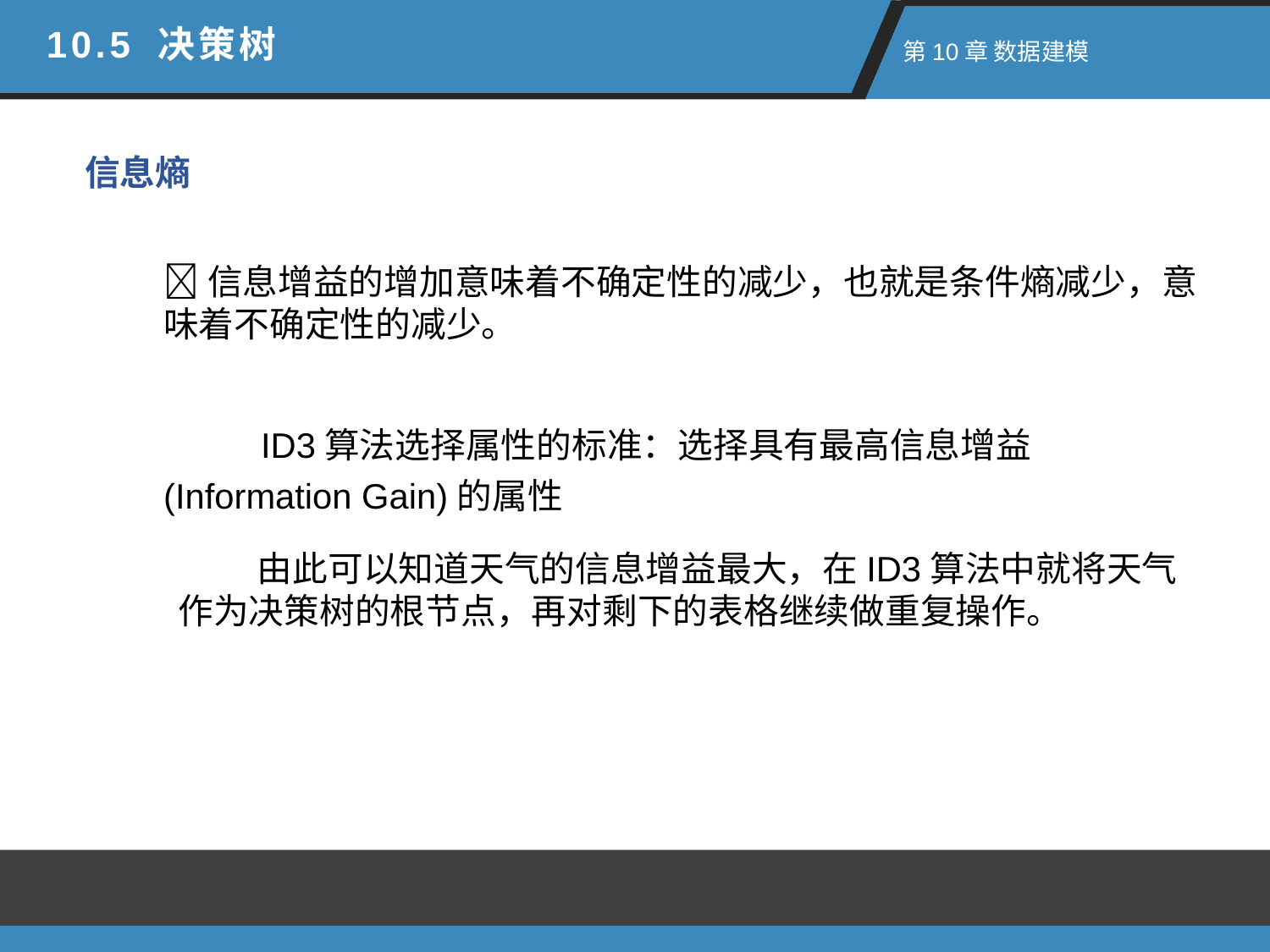

10.5 决策树
  第10章 数据建模
信息熵
􀁺信息增益的增加意味着不确定性的减少，也就是条件熵减少，意味着不确定性的减少。
          ID3算法选择属性的标准：选择具有最高信息增益(Information Gain)的属性
         由此可以知道天气的信息增益最大，在ID3算法中就将天气作为决策树的根节点，再对剩下的表格继续做重复操作。